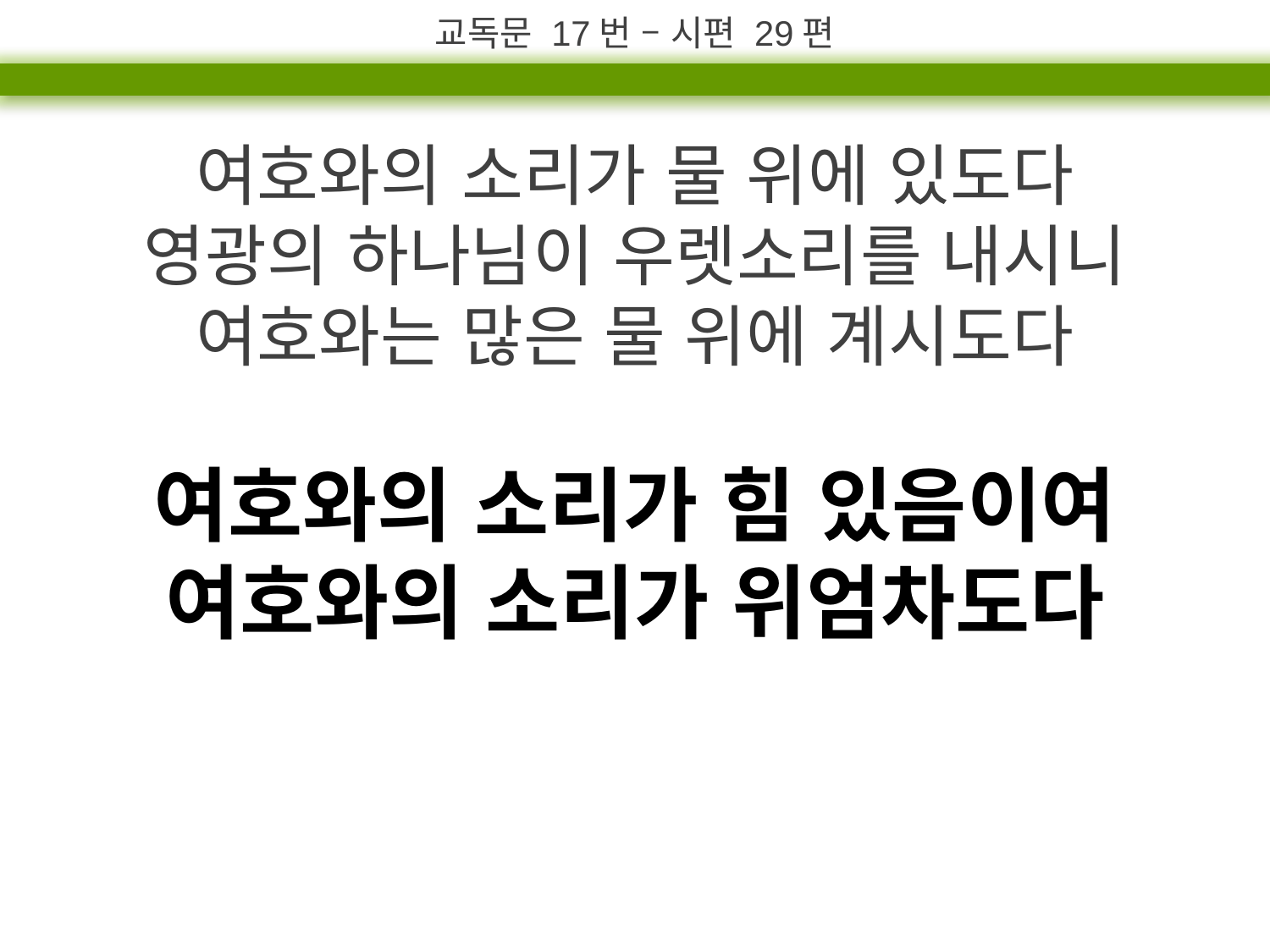

교독문 17번 – 시편 29편

여호와의 소리가 물 위에 있도다
영광의 하나님이 우렛소리를 내시니
여호와는 많은 물 위에 계시도다
여호와의 소리가 힘 있음이여
여호와의 소리가 위엄차도다